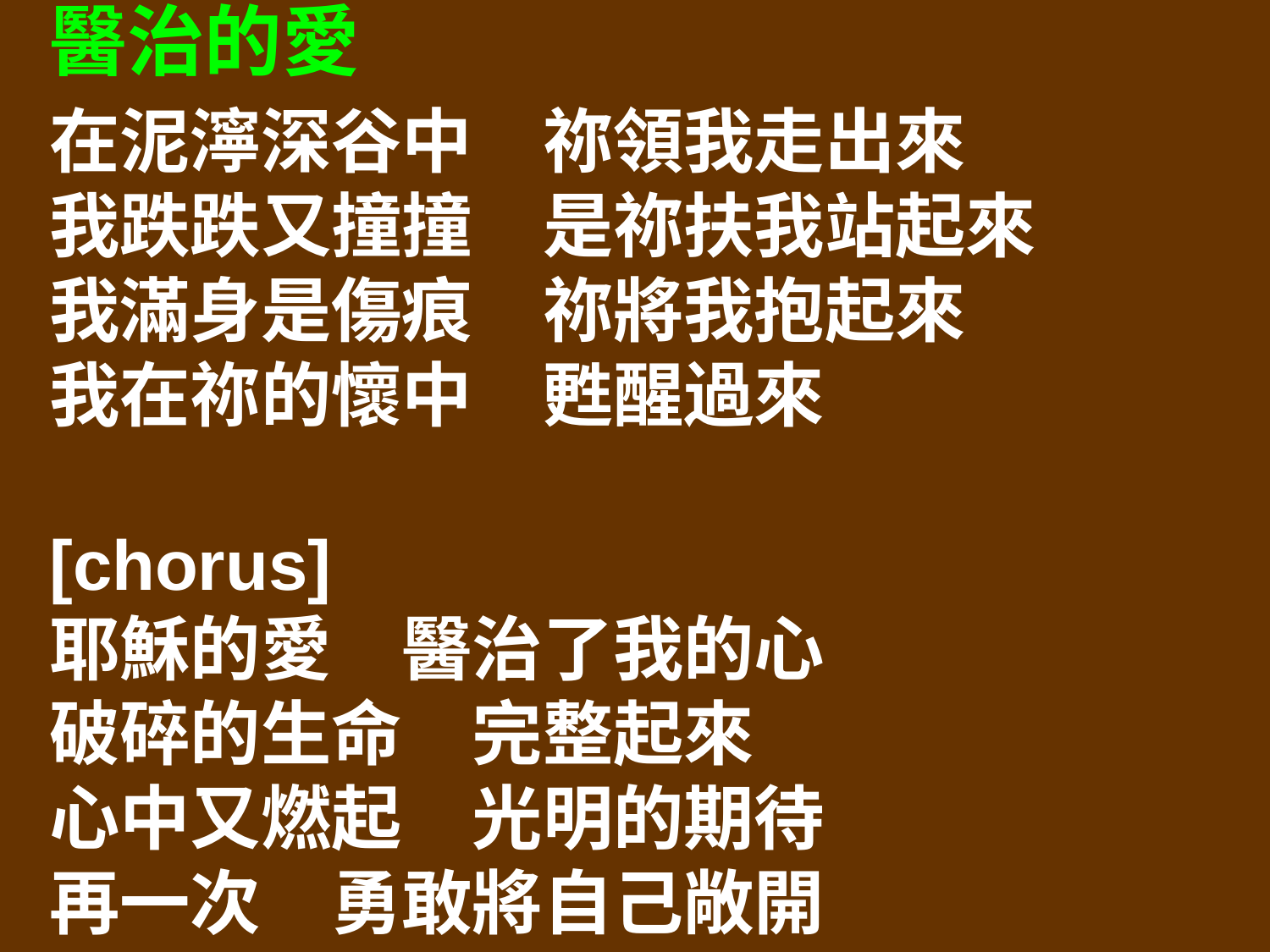

醫治的愛
在泥濘深谷中　祢領我走出來
我跌跌又撞撞　是祢扶我站起來
我滿身是傷痕　祢將我抱起來
我在祢的懷中　甦醒過來

[chorus]
耶穌的愛　醫治了我的心
破碎的生命　完整起來
心中又燃起　光明的期待
再一次　勇敢將自己敞開